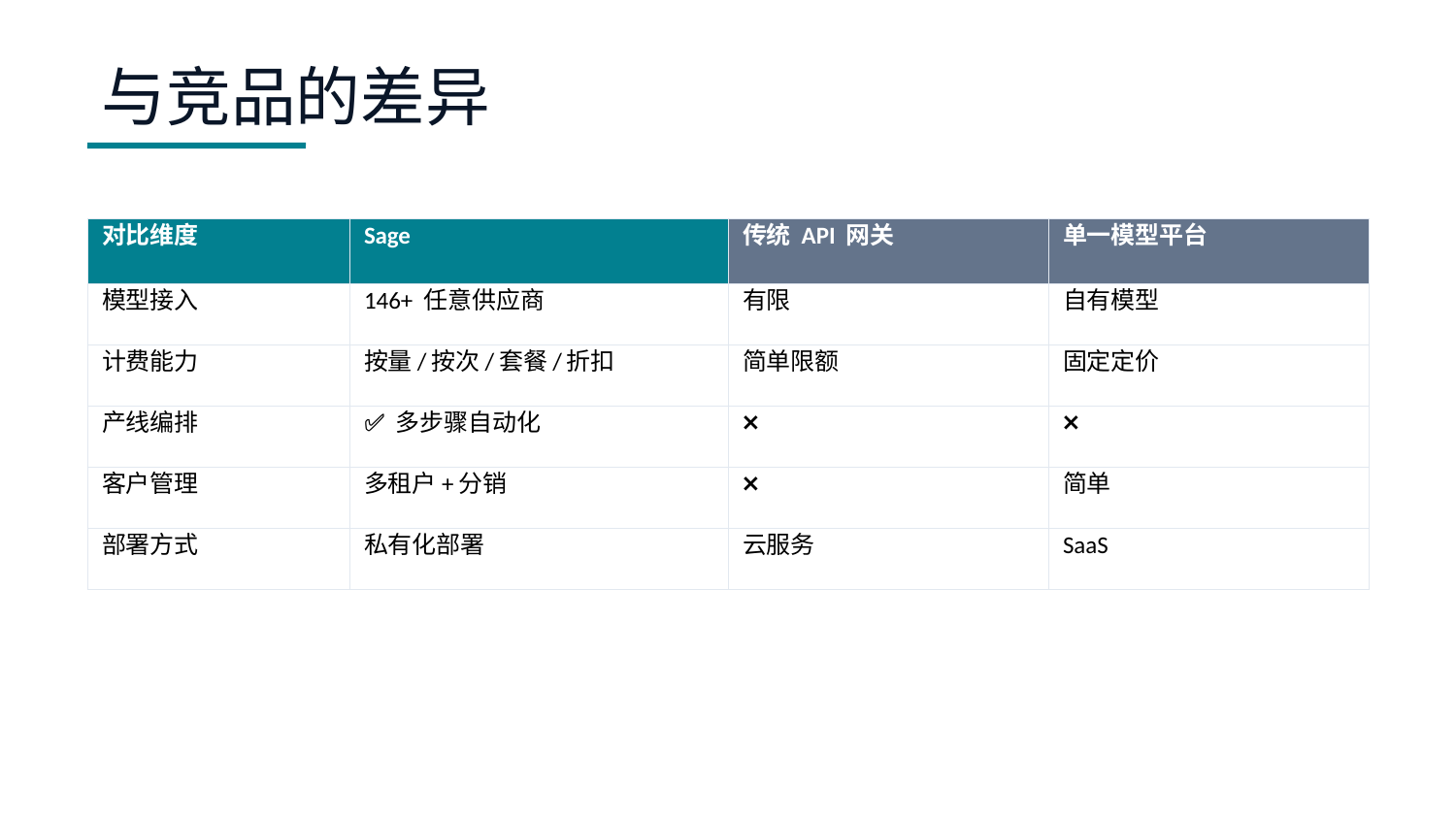

与竞品的差异

| 对比维度 | Sage | 传统 API 网关 | 单一模型平台 |
| --- | --- | --- | --- |
| 模型接入 | 146+ 任意供应商 | 有限 | 自有模型 |
| 计费能力 | 按量/按次/套餐/折扣 | 简单限额 | 固定定价 |
| 产线编排 | ✅ 多步骤自动化 | ❌ | ❌ |
| 客户管理 | 多租户+分销 | ❌ | 简单 |
| 部署方式 | 私有化部署 | 云服务 | SaaS |